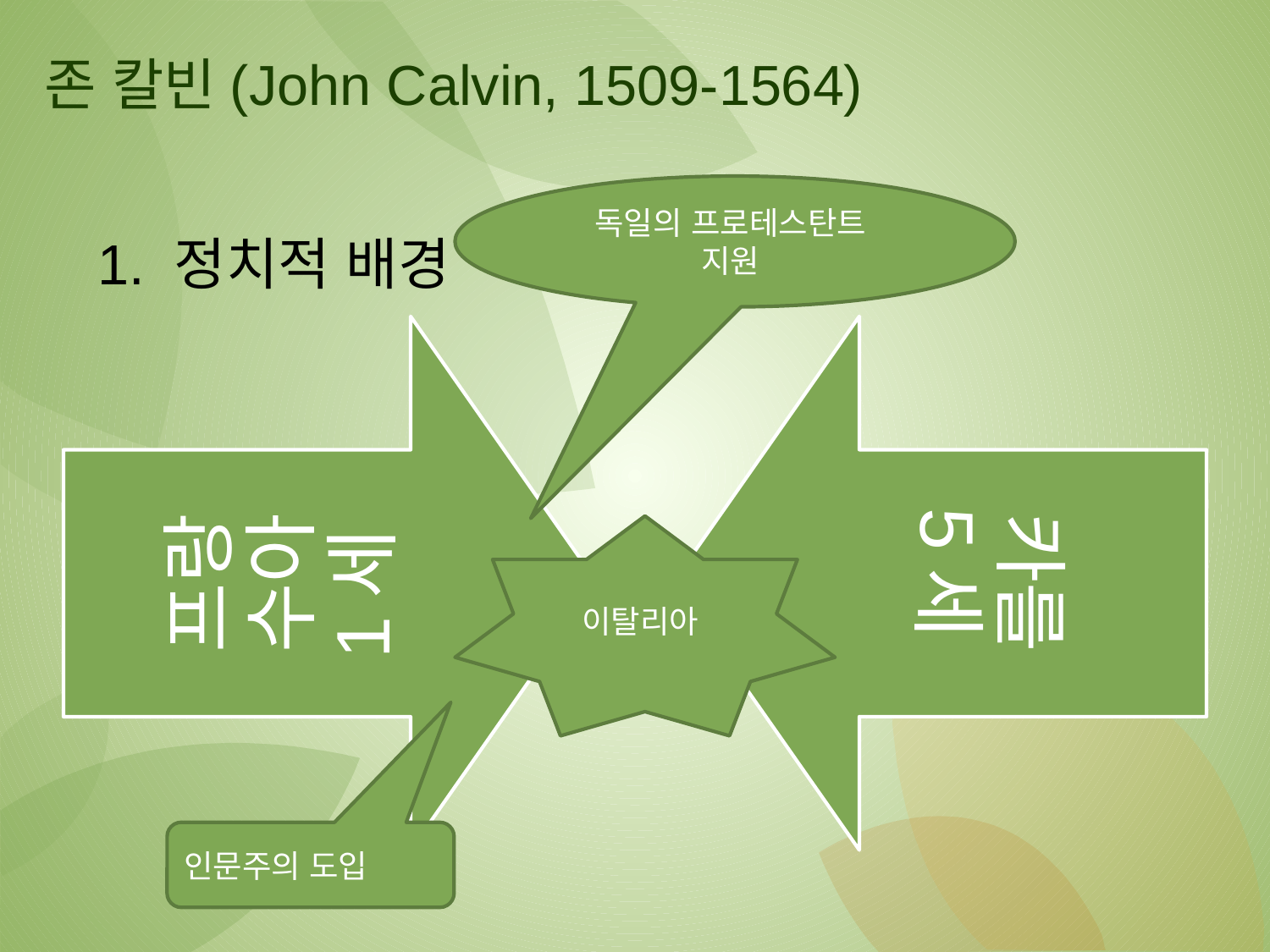

# 존 칼빈(John Calvin, 1509-1564)
독일의 프로테스탄트
지원
1. 정치적 배경
프랑수아 1세
카를 5세
이탈리아
인문주의 도입